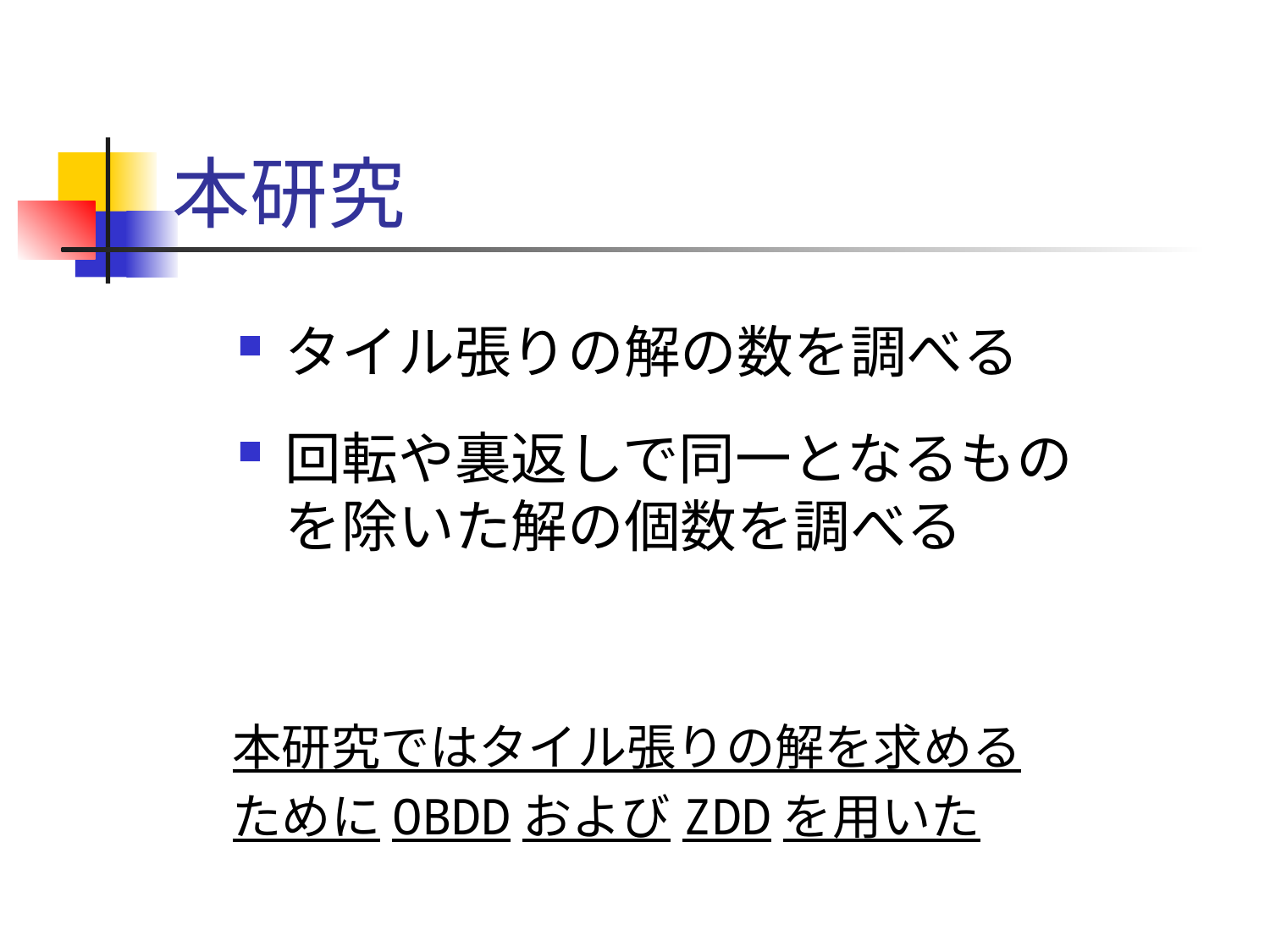

# 本研究
タイル張りの解の数を調べる

回転や裏返しで同一となるものを除いた解の個数を調べる
本研究ではタイル張りの解を求める
ためにOBDDおよびZDDを用いた